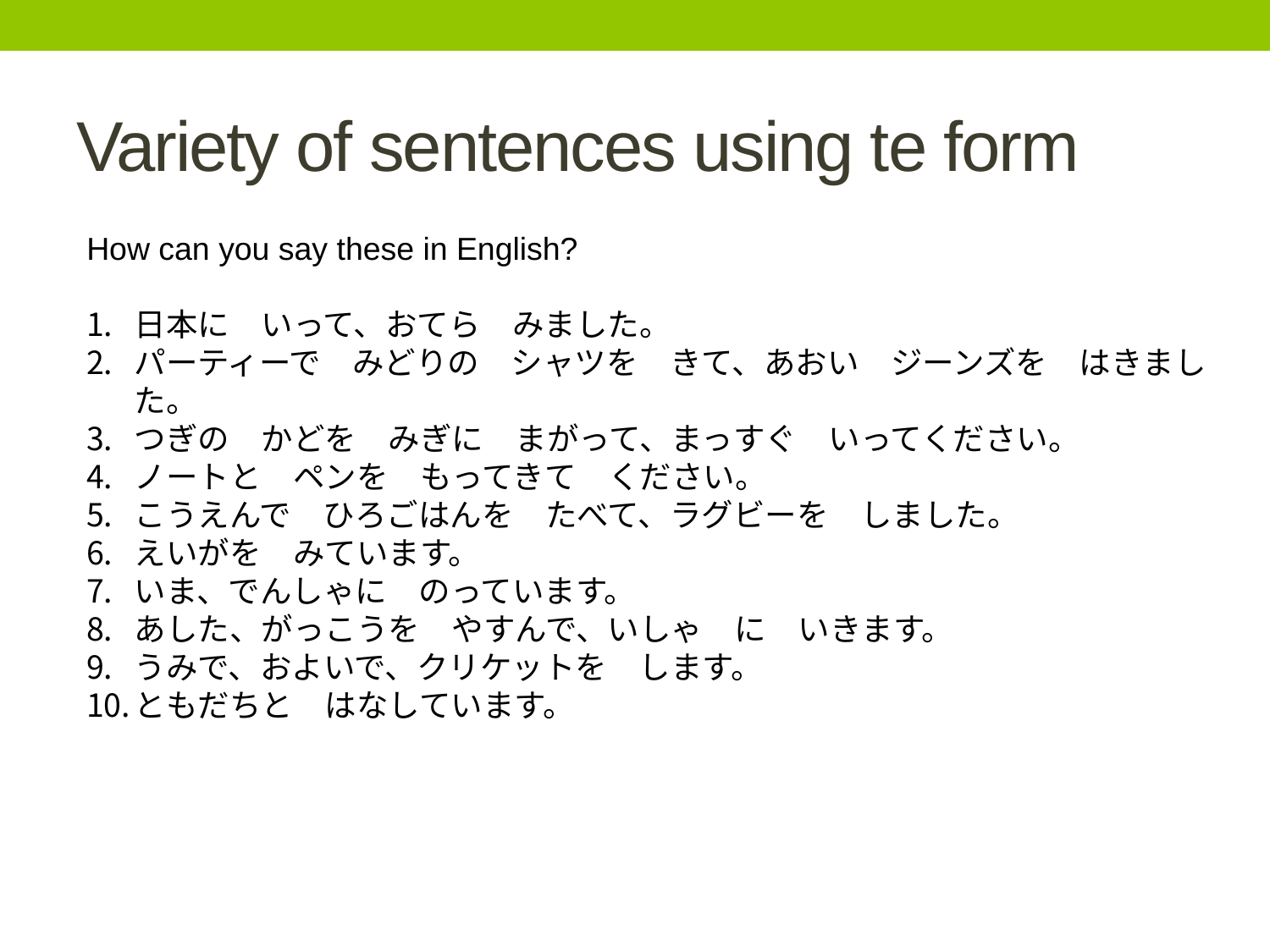

# Variety of sentences using te form
How can you say these in English?

日本に　いって、おてら　みました。
パーティーで　みどりの　シャツを　きて、あおい　ジーンズを　はきました。
つぎの　かどを　みぎに　まがって、まっすぐ　いってください。
ノートと　ペンを　もってきて　ください。
こうえんで　ひろごはんを　たべて、ラグビーを　しました。
えいがを　みています。
いま、でんしゃに　のっています。
あした、がっこうを　やすんで、いしゃ　に　いきます。
うみで、およいで、クリケットを　します。
ともだちと　はなしています。